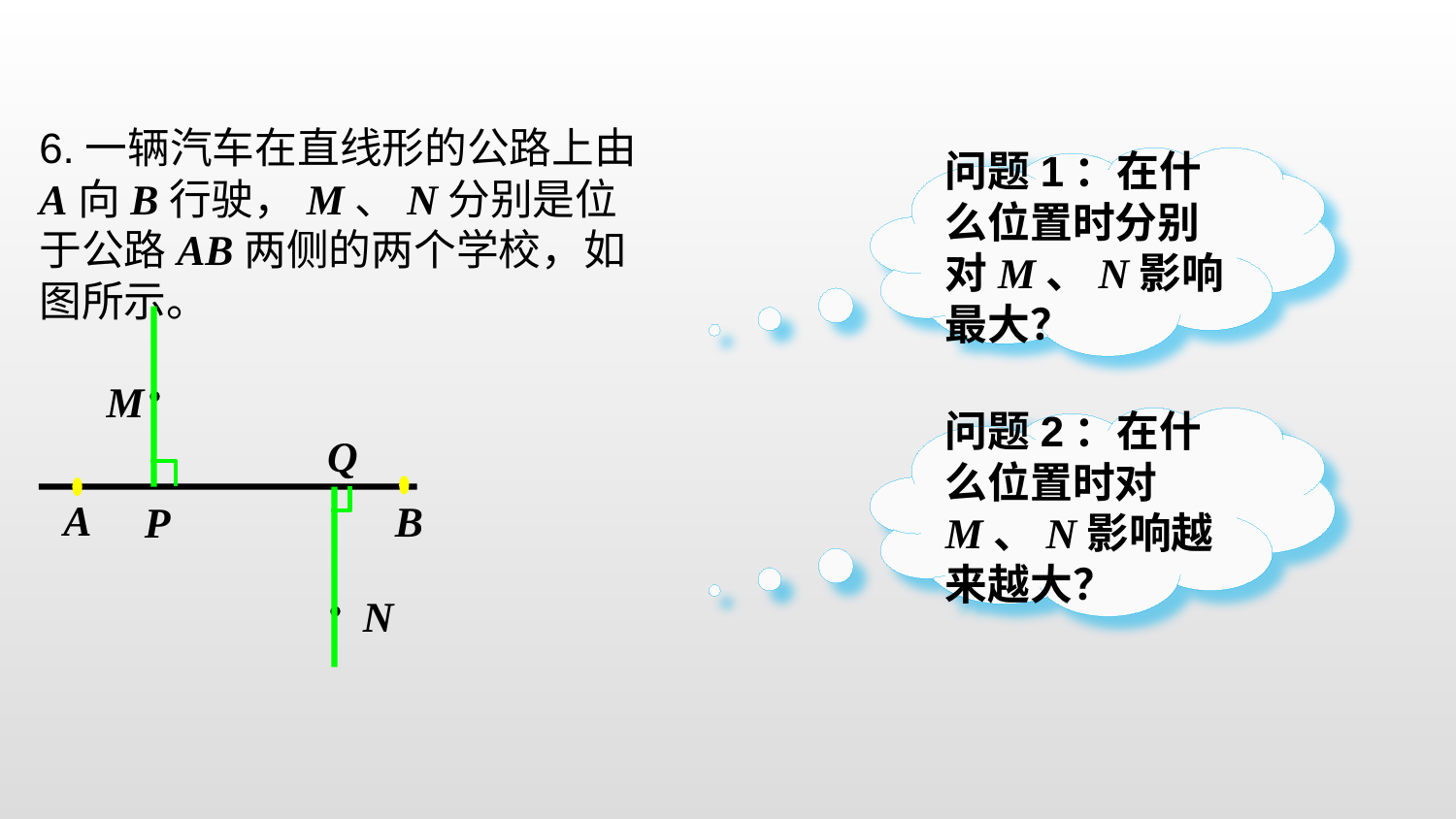

6.一辆汽车在直线形的公路上由A向B行驶，M、N分别是位于公路AB两侧的两个学校，如图所示。
问题1：在什么位置时分别对M、N影响最大？

P
M

A
B
N

问题2：在什么位置时对M、N影响越来越大？
Q